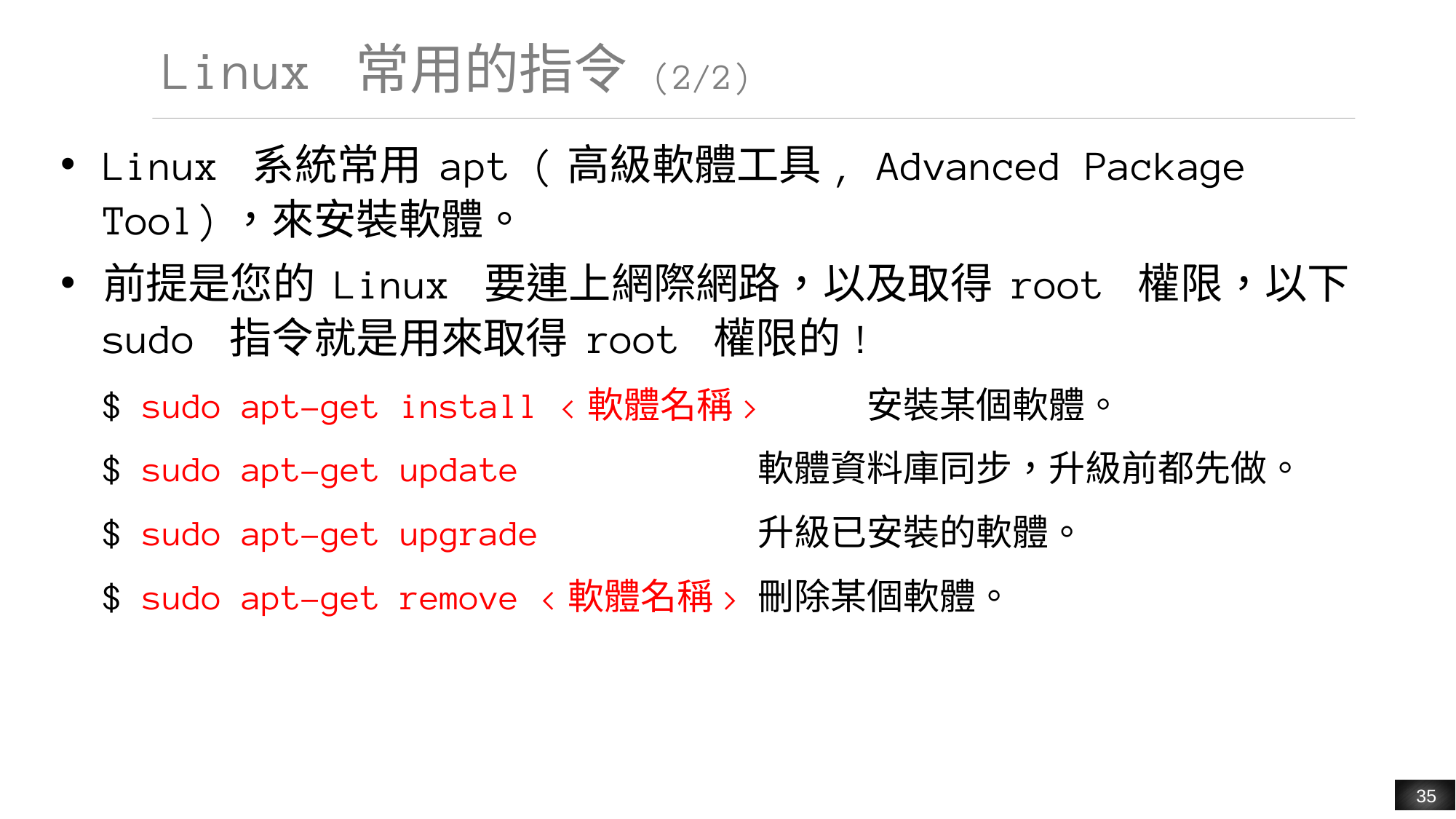

# Linux 常用的指令 (2/2)
Linux 系統常用 apt (高級軟體工具, Advanced Package Tool)，來安裝軟體。
前提是您的 Linux 要連上網際網路，以及取得 root 權限，以下 sudo 指令就是用來取得 root 權限的!
$ sudo apt-get install <軟體名稱>	安裝某個軟體。
$ sudo apt-get update			軟體資料庫同步，升級前都先做。
$ sudo apt-get upgrade			升級已安裝的軟體。
$ sudo apt-get remove <軟體名稱>	刪除某個軟體。